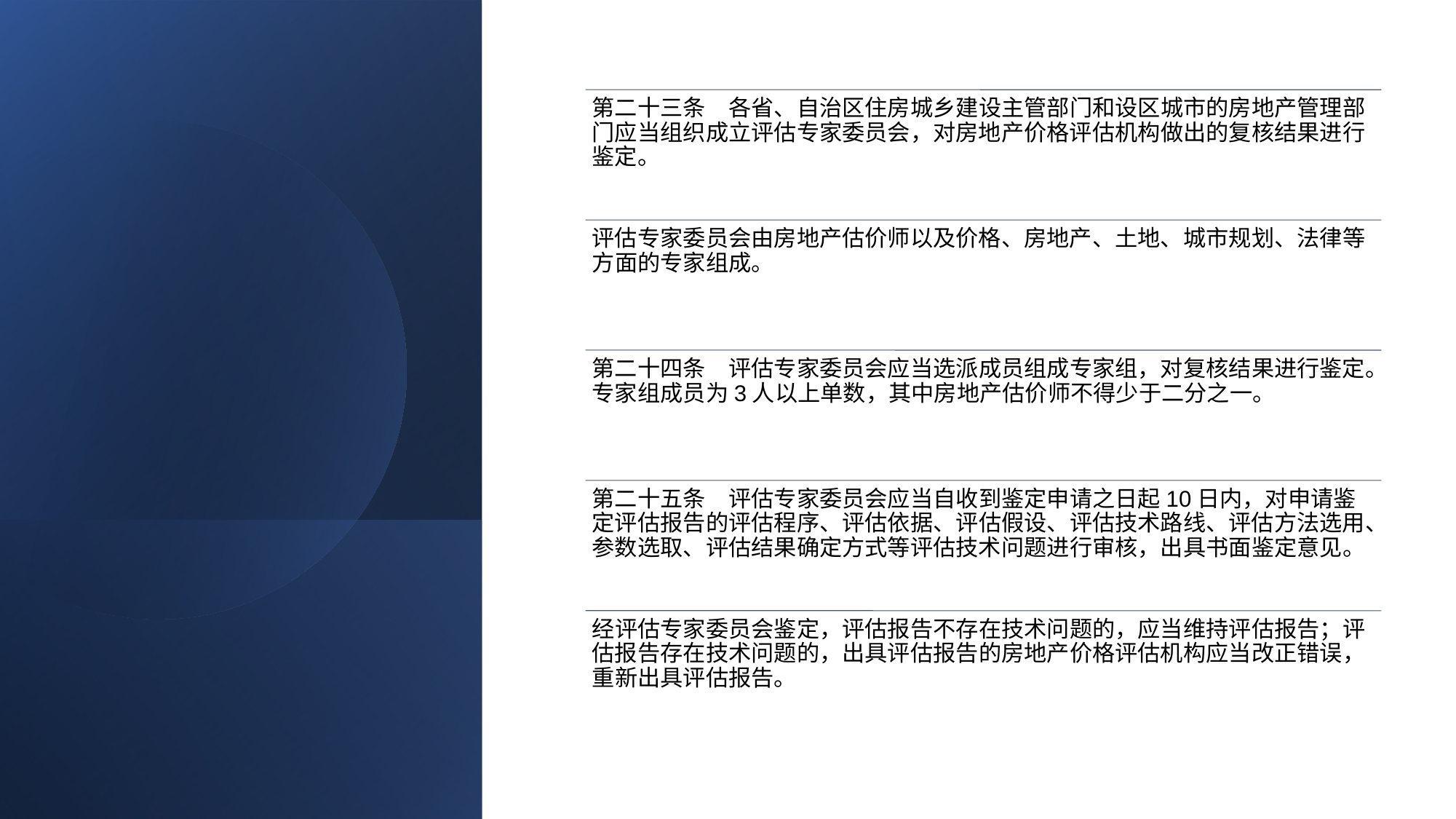

第二十三条　各省、自治区住房城乡建设主管部门和设区城市的房地产管理部门应当组织成立评估专家委员会，对房地产价格评估机构做出的复核结果进行鉴定。
评估专家委员会由房地产估价师以及价格、房地产、土地、城市规划、法律等方面的专家组成。
第二十四条　评估专家委员会应当选派成员组成专家组，对复核结果进行鉴定。专家组成员为3人以上单数，其中房地产估价师不得少于二分之一。
第二十五条　评估专家委员会应当自收到鉴定申请之日起10日内，对申请鉴定评估报告的评估程序、评估依据、评估假设、评估技术路线、评估方法选用、参数选取、评估结果确定方式等评估技术问题进行审核，出具书面鉴定意见。
经评估专家委员会鉴定，评估报告不存在技术问题的，应当维持评估报告；评估报告存在技术问题的，出具评估报告的房地产价格评估机构应当改正错误，重新出具评估报告。

#